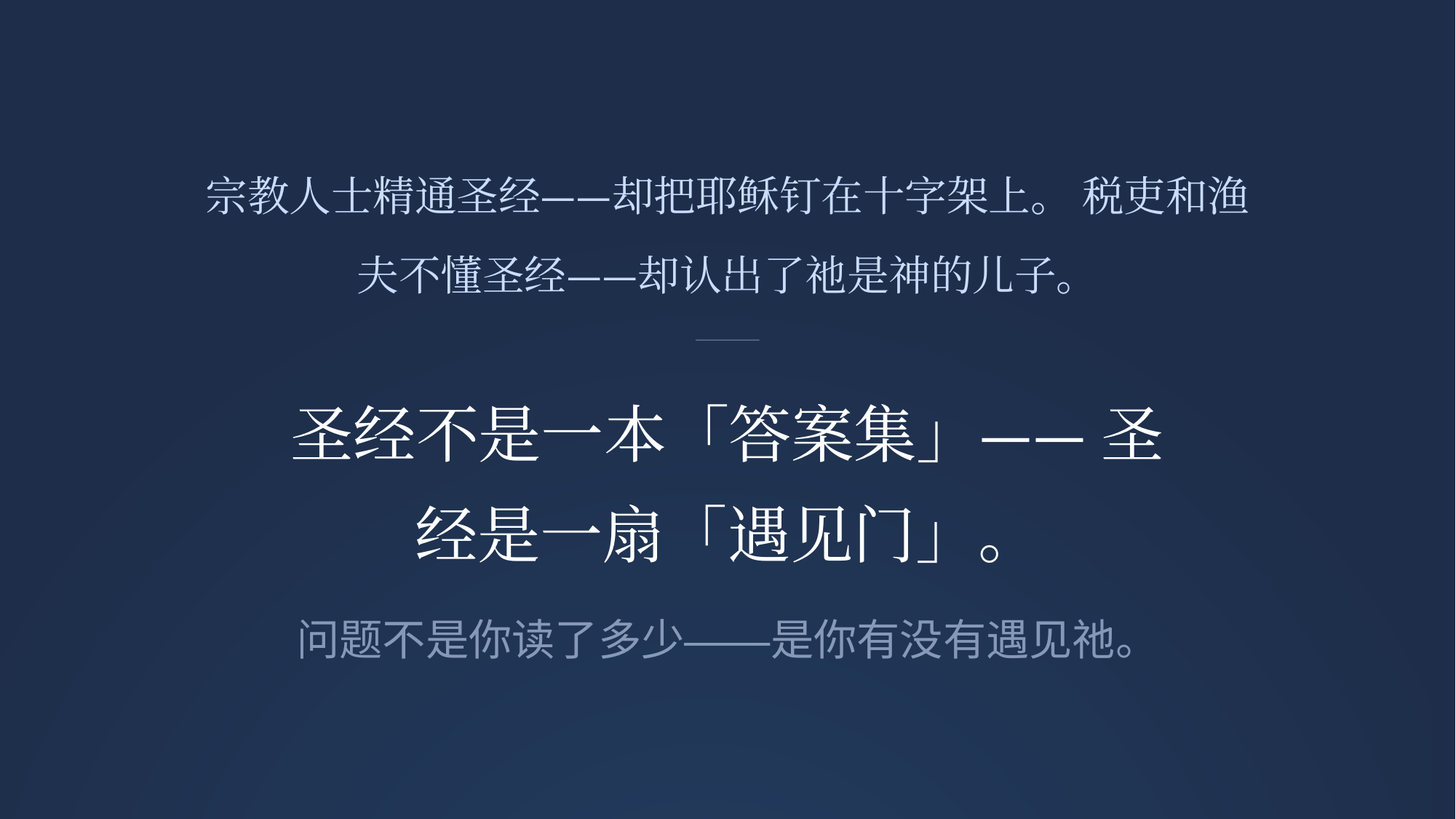

宗教人士精通圣经——却把耶稣钉在十字架上。 税吏和渔夫不懂圣经——却认出了祂是神的儿子。

圣经不是一本「答案集」—— 圣经是一扇「遇见门」。
问题不是你读了多少——是你有没有遇见祂。